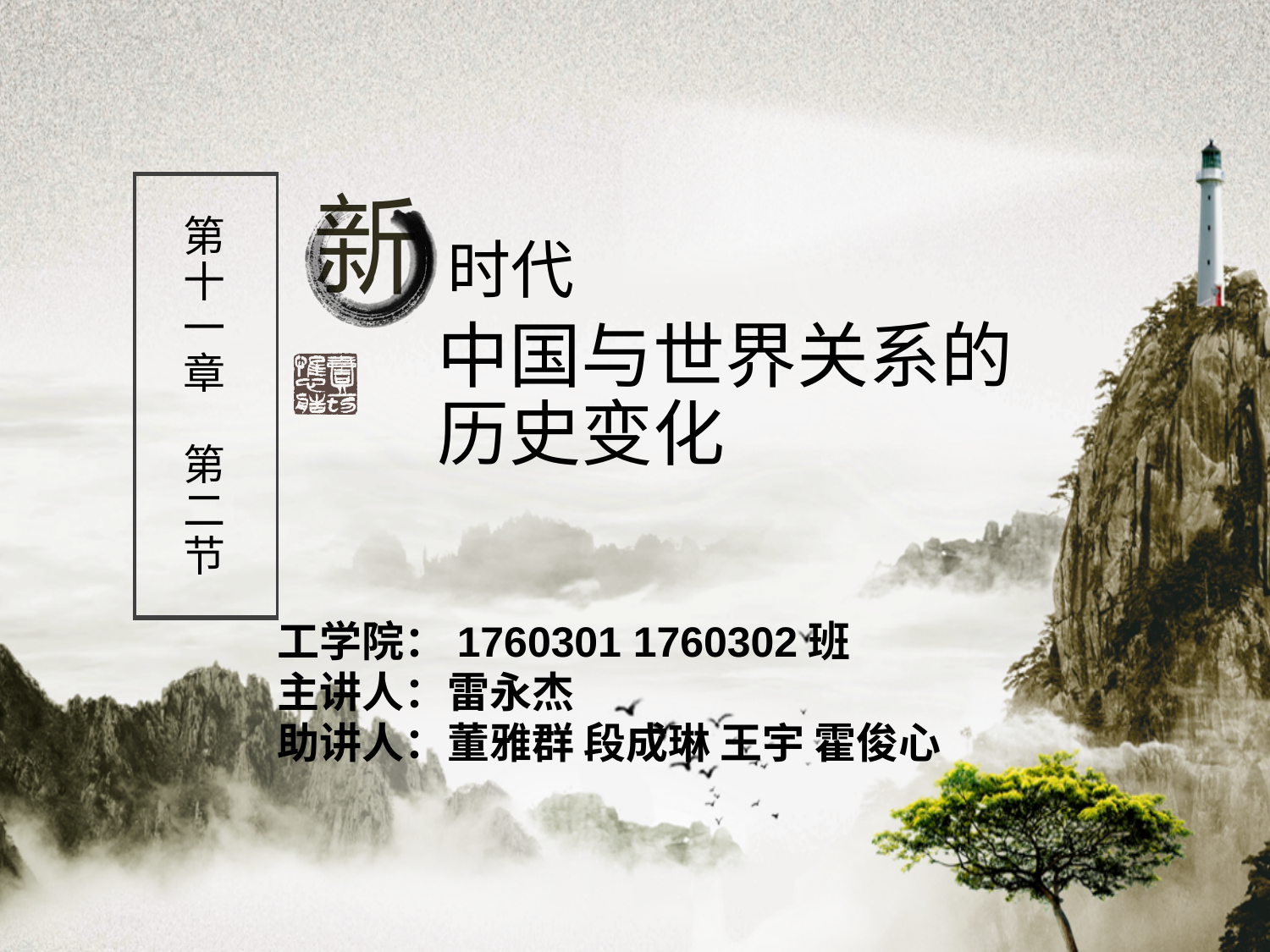

时代
# 第 十 一 章 第 二 节
中国与世界关系的历史变化
工学院：1760301 1760302班
主讲人：雷永杰
助讲人：董雅群 段成琳 王宇 霍俊心